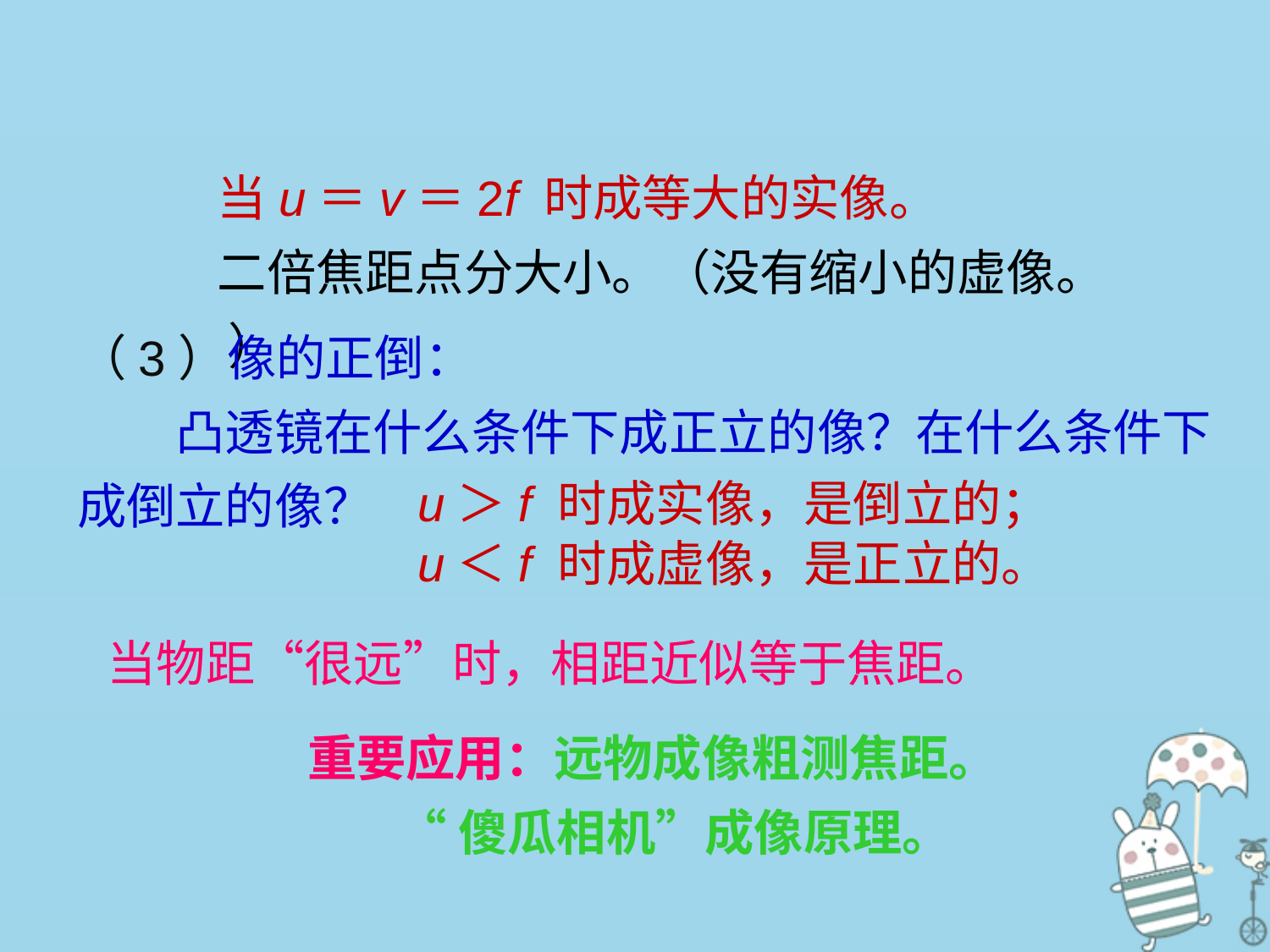

当u＝v＝2f 时成等大的实像。
二倍焦距点分大小。（没有缩小的虚像。 ）
（3）像的正倒：
　　凸透镜在什么条件下成正立的像？在什么条件下成倒立的像？
u＞f 时成实像，是倒立的；
u＜f 时成虚像，是正立的。
当物距“很远”时，相距近似等于焦距。
重要应用：远物成像粗测焦距。
        “傻瓜相机”成像原理。